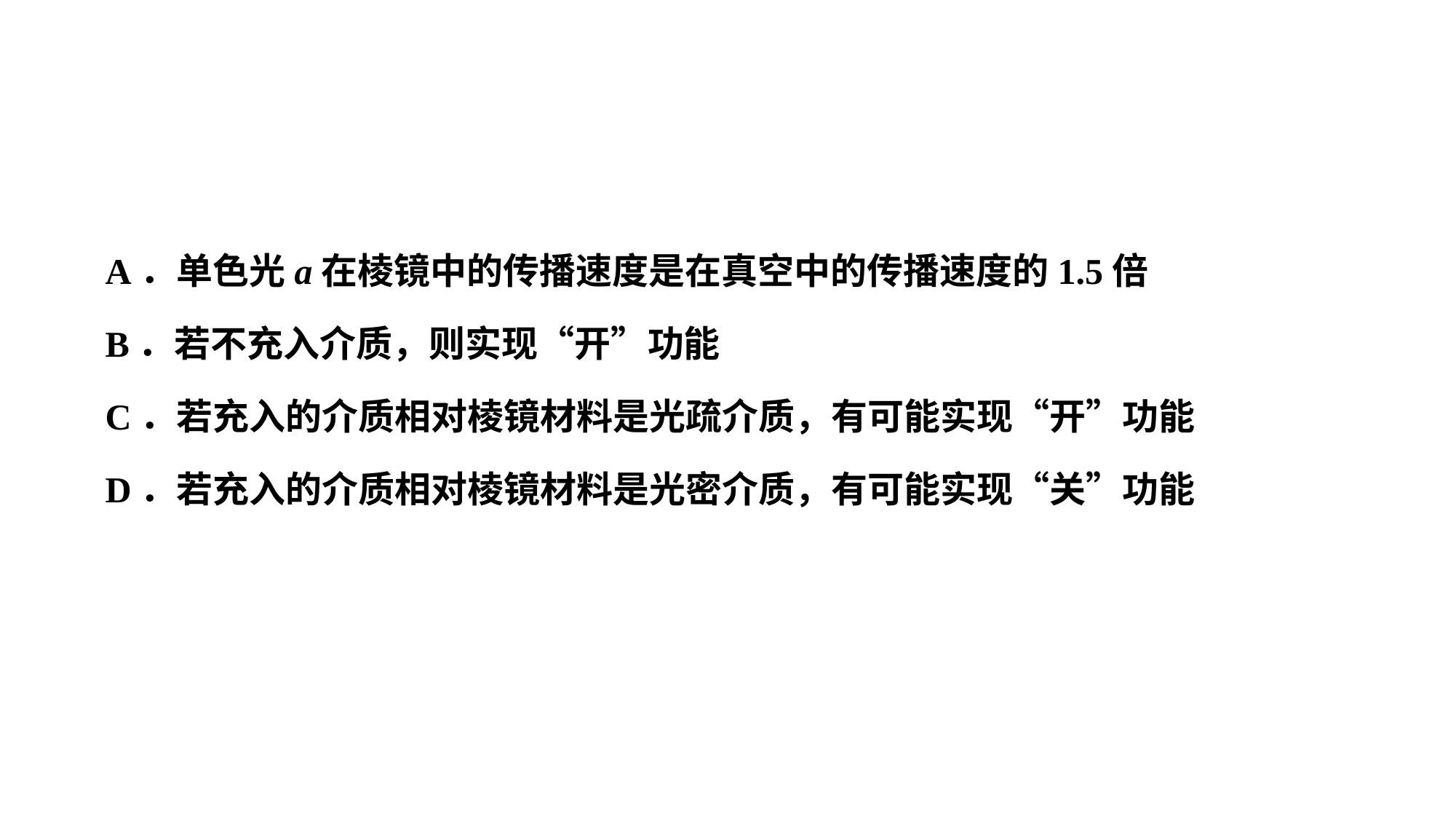

A．单色光a在棱镜中的传播速度是在真空中的传播速度的1.5倍
B．若不充入介质，则实现“开”功能
C．若充入的介质相对棱镜材料是光疏介质，有可能实现“开”功能
D．若充入的介质相对棱镜材料是光密介质，有可能实现“关”功能